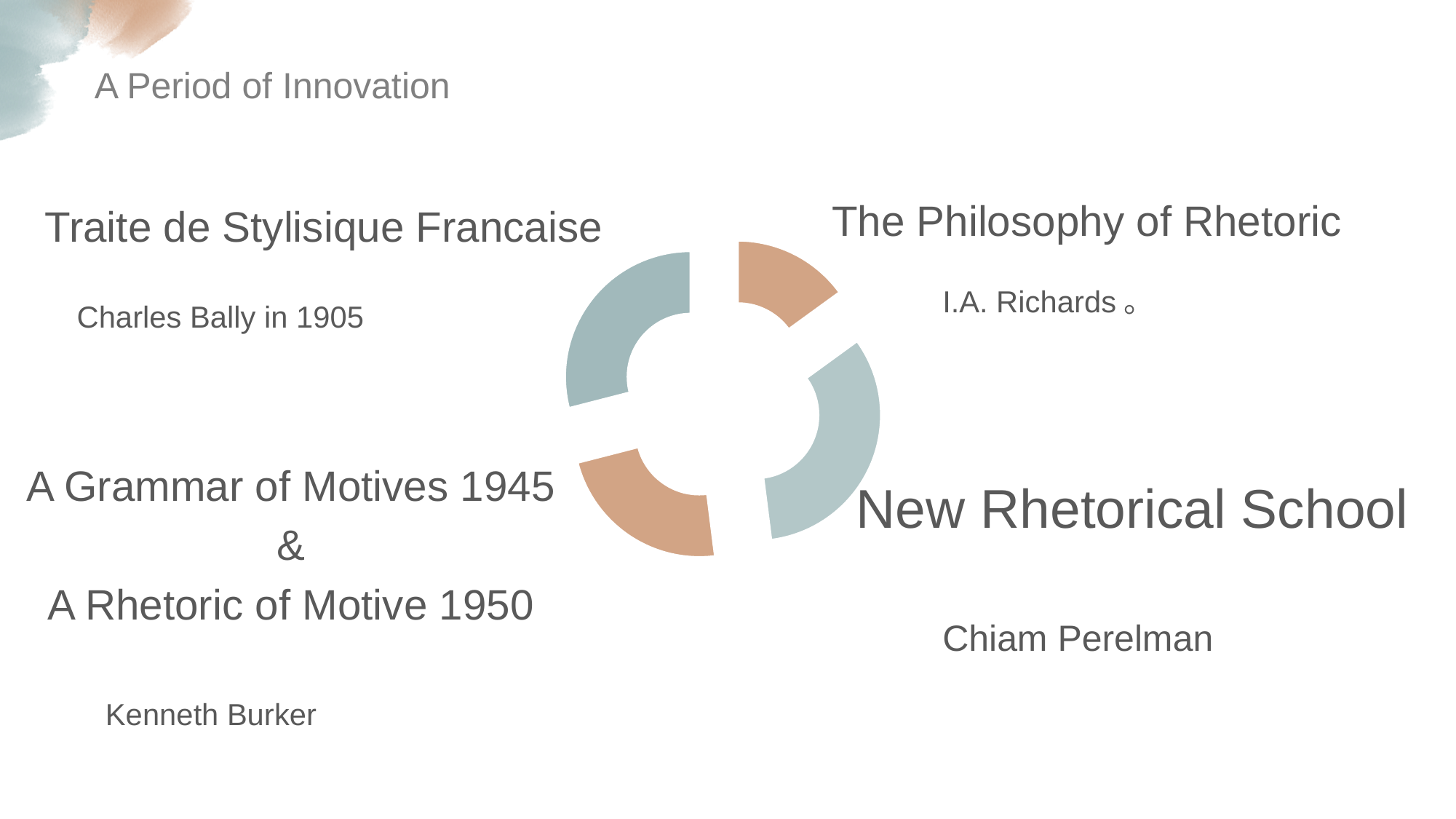

A Period of Innovation
The Philosophy of Rhetoric
Traite de Stylisique Francaise

### Chart

| Category |  |
|---|---|
| 第一季度 | 0.15 |
| 第二季度 | 0.33 |
| 第三季度 | 0.23 |
| 第四季度 | 0.29 |
I.A. Richards。
Charles Bally in 1905
A Grammar of Motives 1945
&
 A Rhetoric of Motive 1950
New Rhetorical School
Chiam Perelman
Kenneth Burker